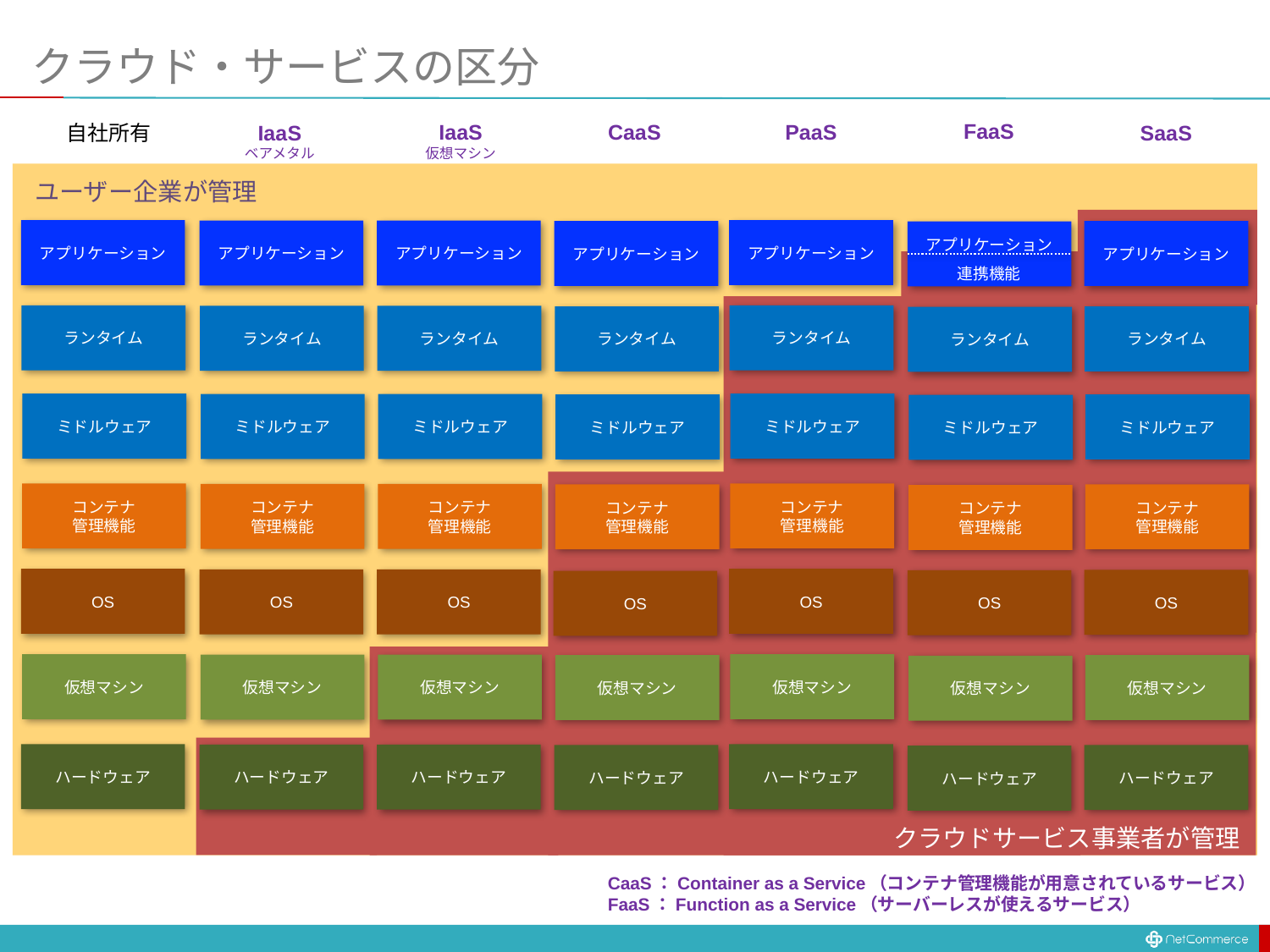

# クラウド・サービスの区分
FaaS
IaaS
仮想マシン
PaaS
CaaS
SaaS
IaaS
ベアメタル
自社所有

ユーザー企業が管理

アプリケーション
アプリケーション
アプリケーション
アプリケーション
アプリケーション
アプリケーション
アプリケーション

連携機能

ランタイム
ランタイム
ランタイム
ランタイム
ランタイム
ランタイム
ランタイム
ミドルウェア
ミドルウェア
ミドルウェア
ミドルウェア
ミドルウェア
ミドルウェア
ミドルウェア

コンテナ
管理機能
コンテナ
管理機能
コンテナ
管理機能
コンテナ
管理機能
コンテナ
管理機能
コンテナ
管理機能
コンテナ
管理機能
OS
OS
OS
OS
OS
OS
OS

仮想マシン
仮想マシン
仮想マシン
仮想マシン
仮想マシン
仮想マシン
仮想マシン

ハードウェア
ハードウェア
ハードウェア
ハードウェア
ハードウェア
ハードウェア
ハードウェア
クラウドサービス事業者が管理
CaaS：Container as a Service（コンテナ管理機能が用意されているサービス）
FaaS：Function as a Service（サーバーレスが使えるサービス）